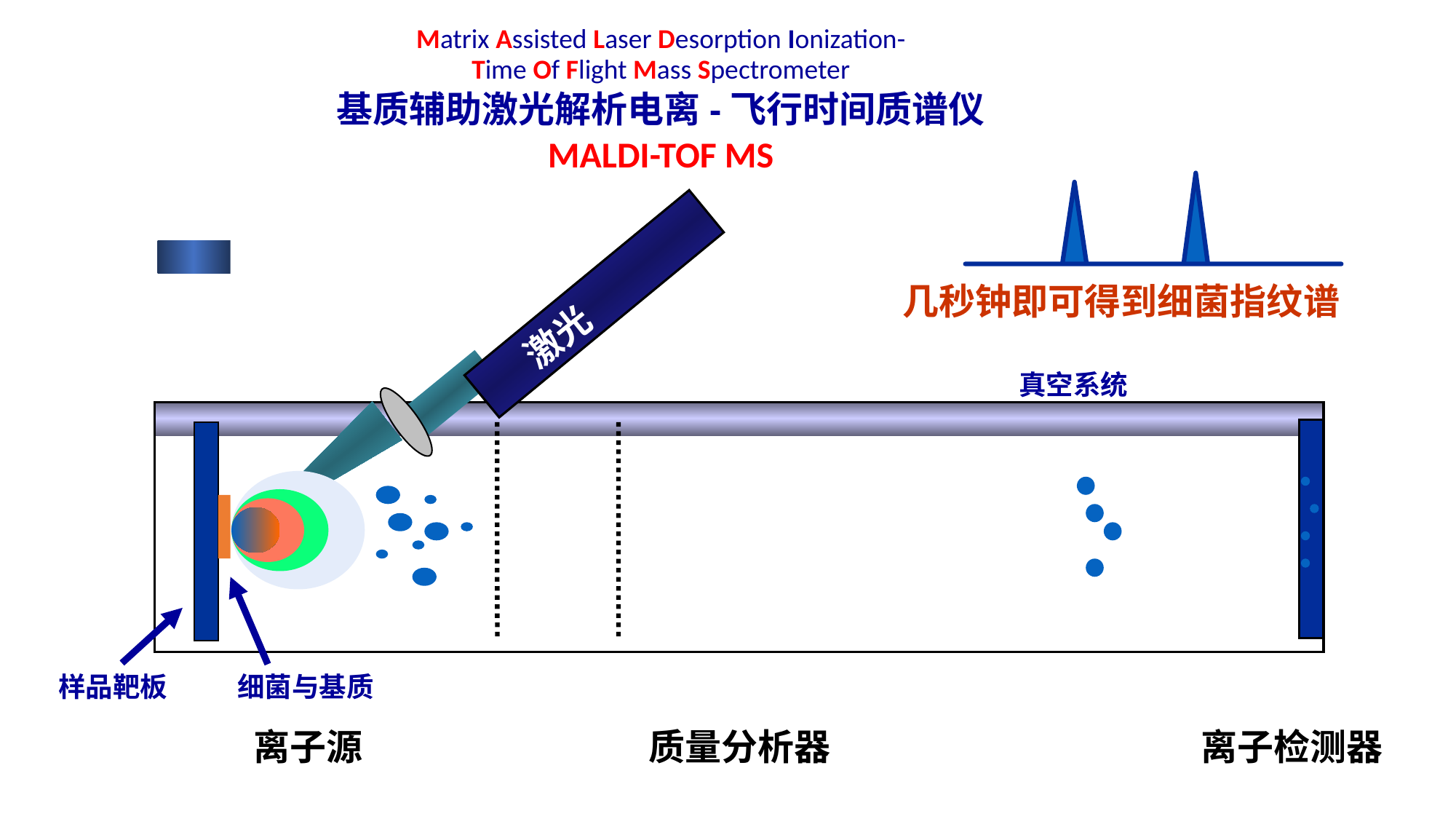

Matrix Assisted Laser Desorption Ionization-
Time Of Flight Mass Spectrometer
基质辅助激光解析电离-飞行时间质谱仪
MALDI-TOF MS

几秒钟即可得到细菌指纹谱

激光
真空系统

细菌与基质

样品靶板
离子源
质量分析器
离子检测器